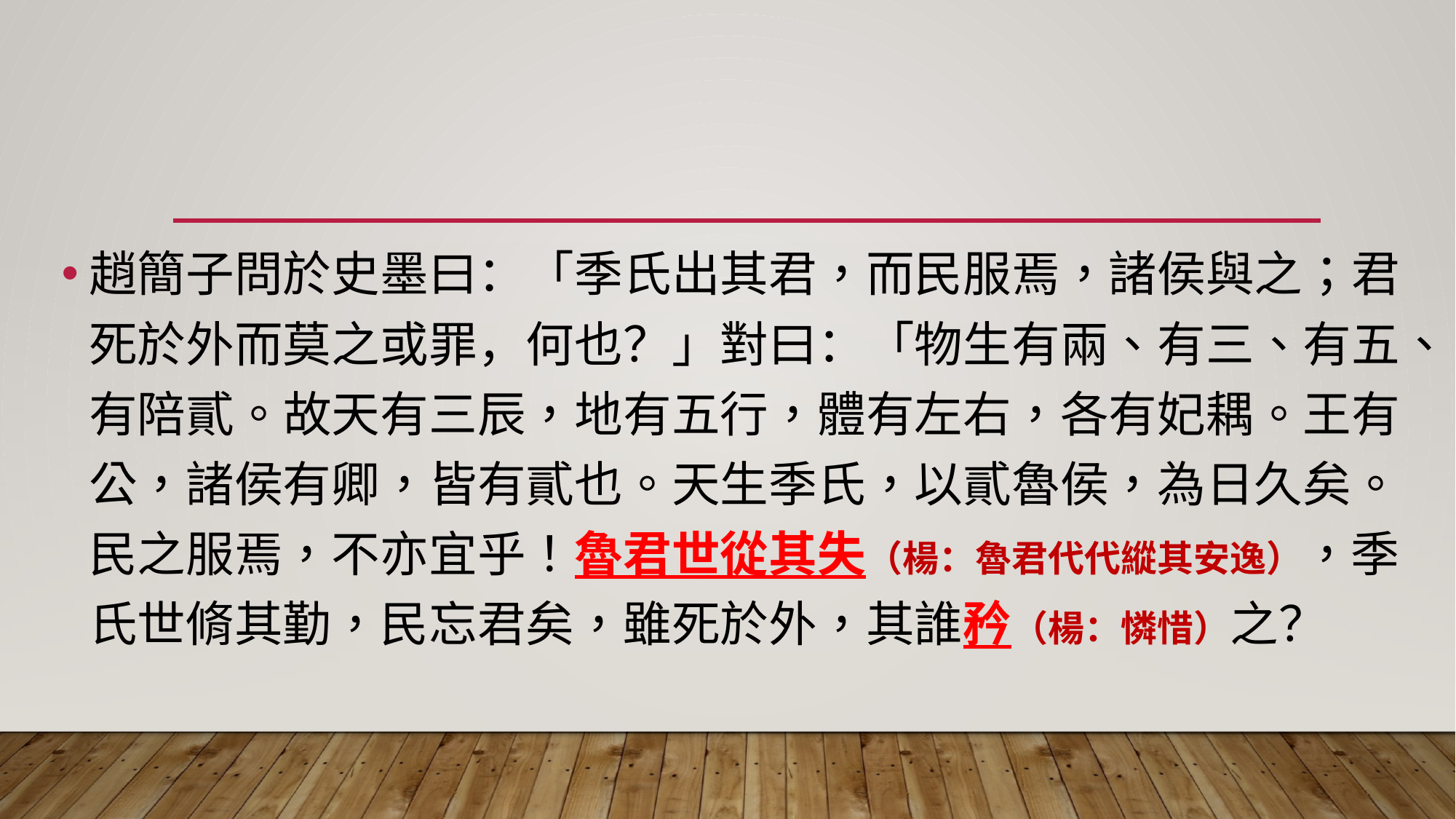

趙簡子問於史墨曰：「季氏出其君，而民服焉，諸侯與之；君死於外而莫之或罪，何也？」對曰：「物生有兩、有三、有五、有陪貳。故天有三辰，地有五行，體有左右，各有妃耦。王有公，諸侯有卿，皆有貳也。天生季氏，以貳魯侯，為日久矣。民之服焉，不亦宜乎！魯君世從其失（楊：魯君代代縱其安逸），季氏世脩其勤，民忘君矣，雖死於外，其誰矜（楊：憐惜）之？